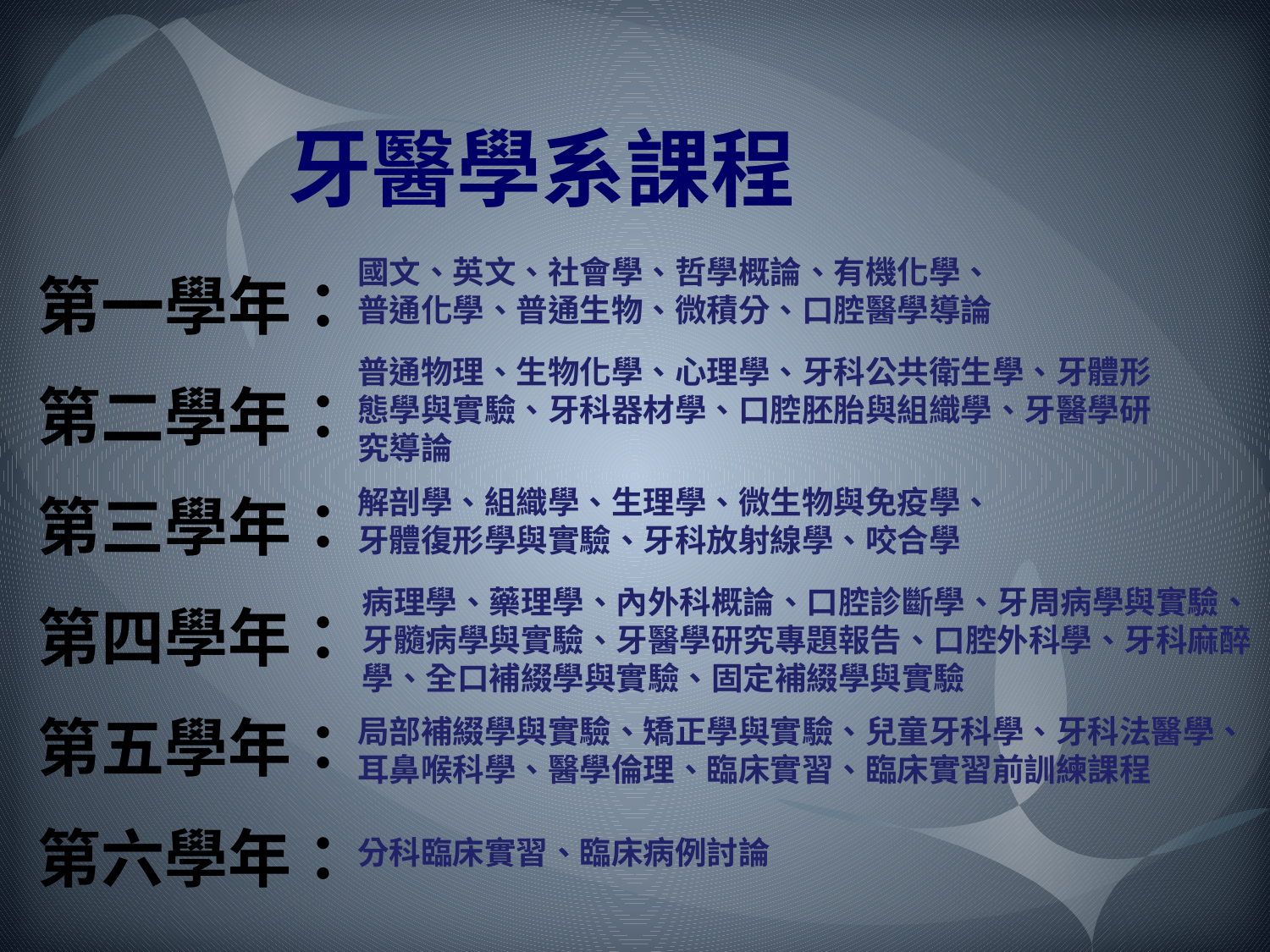

# 牙醫學系課程
第一學年：
第二學年：
第三學年：
第四學年：
第五學年：
第六學年：
國文、英文、社會學、哲學概論、有機化學、
普通化學、普通生物、微積分、口腔醫學導論

普通物理、生物化學、心理學、牙科公共衛生學、牙體形態學與實驗、牙科器材學、口腔胚胎與組織學、牙醫學研究導論
解剖學、組織學、生理學、微生物與免疫學、
牙體復形學與實驗、牙科放射線學、咬合學
病理學、藥理學、內外科概論、口腔診斷學、牙周病學與實驗、牙髓病學與實驗、牙醫學研究專題報告、口腔外科學、牙科麻醉學、全口補綴學與實驗、固定補綴學與實驗
局部補綴學與實驗、矯正學與實驗、兒童牙科學、牙科法醫學、耳鼻喉科學、醫學倫理、臨床實習、臨床實習前訓練課程
分科臨床實習、臨床病例討論